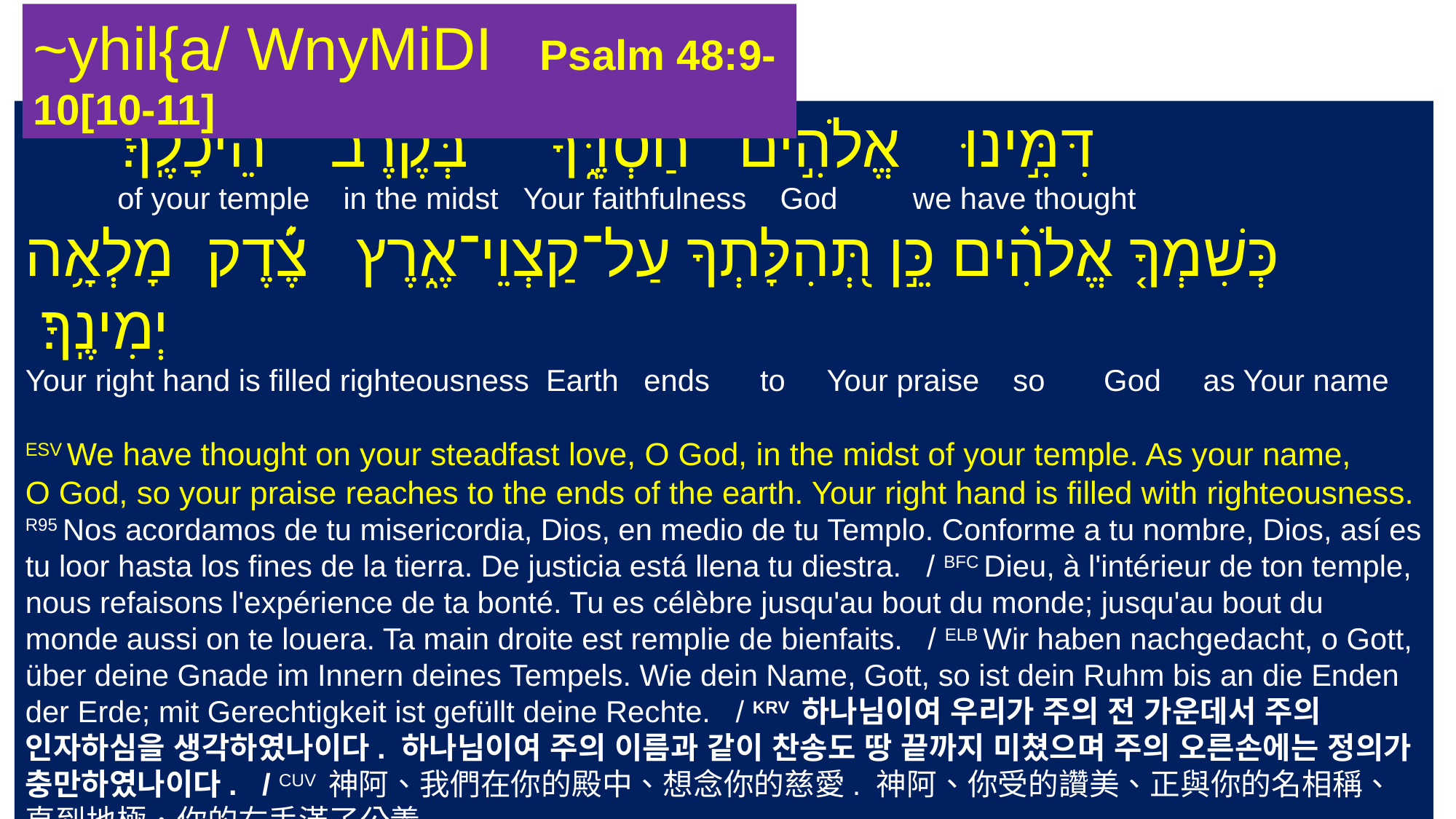

~yhil{a/ WnyMiDI    Psalm 48:9-10[10-11]
   ‎ ‎דִּמִּ֣ינוּ    אֱלֹהִ֣ים   חַסְדֶּ֑ךָ     בְּ֜קֶ֗רֶב    הֵיכָלֶֽךָ׃
           of your temple    in the midst   Your faithfulness    God         we have thought
   ‎ ‎ ‎כְּשִׁמְךָ֤ אֱלֹהִ֗ים כֵּ֣ן תְּ֭הִלָּתְךָ עַל־קַצְוֵי־אֶ֑רֶץ   צֶ֜֗דֶק  מָלְאָ֥ה יְמִינֶֽךָ׃
Your right hand is filled righteousness  Earth   ends      to     Your praise    so       God     as Your name

ESV We have thought on your steadfast love, O God, in the midst of your temple. As your name,
O God, so your praise reaches to the ends of the earth. Your right hand is filled with righteousness.
R95 Nos acordamos de tu misericordia, Dios, en medio de tu Templo. Conforme a tu nombre, Dios, así es tu loor hasta los fines de la tierra. De justicia está llena tu diestra.   / BFC Dieu, à l'intérieur de ton temple, nous refaisons l'expérience de ta bonté. Tu es célèbre jusqu'au bout du monde; jusqu'au bout du monde aussi on te louera. Ta main droite est remplie de bienfaits.   / ELB Wir haben nachgedacht, o Gott, über deine Gnade im Innern deines Tempels. Wie dein Name, Gott, so ist dein Ruhm bis an die Enden der Erde; mit Gerechtigkeit ist gefüllt deine Rechte.   / KRV 하나님이여 우리가 주의 전 가운데서 주의 인자하심을 생각하였나이다. 하나님이여 주의 이름과 같이 찬송도 땅 끝까지 미쳤으며 주의 오른손에는 정의가 충만하였나이다.   / CUV 神阿、我們在你的殿中、想念你的慈愛. 神阿、你受的讚美、正與你的名相稱、直到地極．你的右手滿了公義